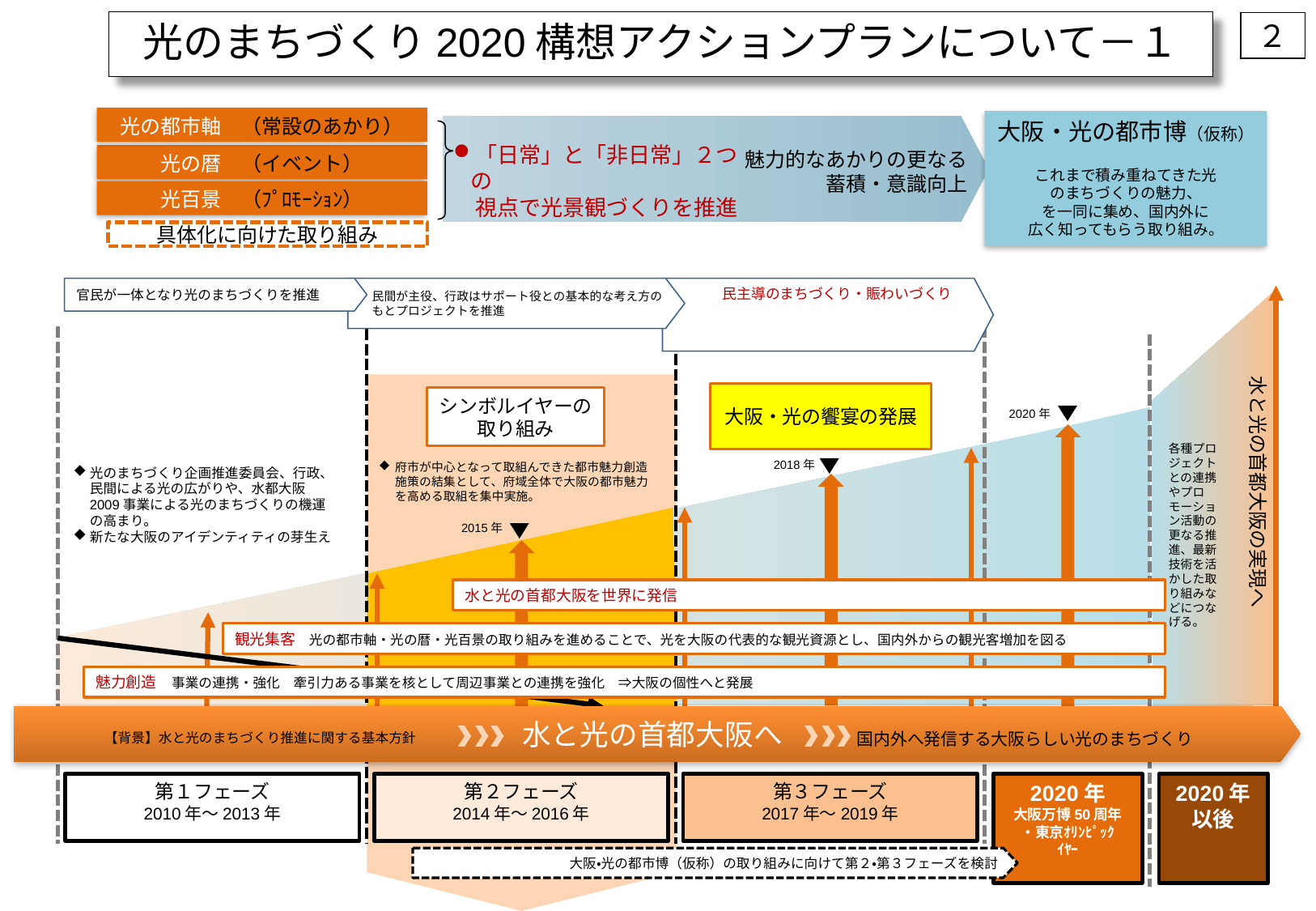

光のまちづくり2020構想アクションプランについて－１
２
光の都市軸　（常設のあかり）
大阪・光の都市博（仮称）

これまで積み重ねてきた光
のまちづくりの魅力、
を一同に集め、国内外に
広く知ってもらう取り組み。

「日常」と「非日常」２つの
　視点で光景観づくりを推進
魅力的なあかりの更なる
蓄積・意識向上
光の暦　（イベント）
光百景　（ﾌﾟﾛﾓｰｼｮﾝ）
具体化に向けた取り組み

官民が一体となり光のまちづくりを推進
民間が主役、行政はサポート役との基本的な考え方のもとプロジェクトを推進
民主導のまちづくり・賑わいづくり

水と光の首都大阪の実現へ
大阪・光の饗宴の発展
シンボルイヤーの
取り組み
2020年

各種プロジェクトとの連携やプロモーション活動の更なる推進、最新技術を活かした取り組みなどにつなげる。

2018年
府市が中心となって取組んできた都市魅力創造施策の結集として、府域全体で大阪の都市魅力を高める取組を集中実施。
光のまちづくり企画推進委員会、行政、民間による光の広がりや、水都大阪2009事業による光のまちづくりの機運の高まり。
新たな大阪のアイデンティティの芽生え

2015年

水と光の首都大阪を世界に発信
観光集客　光の都市軸・光の暦・光百景の取り組みを進めることで、光を大阪の代表的な観光資源とし、国内外からの観光客増加を図る
魅力創造　事業の連携・強化　牽引力ある事業を核として周辺事業との連携を強化　⇒大阪の個性へと発展
水と光の首都大阪へ
国内外へ発信する大阪らしい光のまちづくり
【背景】水と光のまちづくり推進に関する基本方針

第１フェーズ
2010年～2013年
第２フェーズ
2014年～2016年
第３フェーズ
2017年～2019年
2020年
大阪万博50周年
・東京ｵﾘﾝﾋﾟｯｸ
ｲﾔｰ
2020年
以後
大阪・光の都市博（仮称）の取り組みに向けて第２・第３フェーズを検討